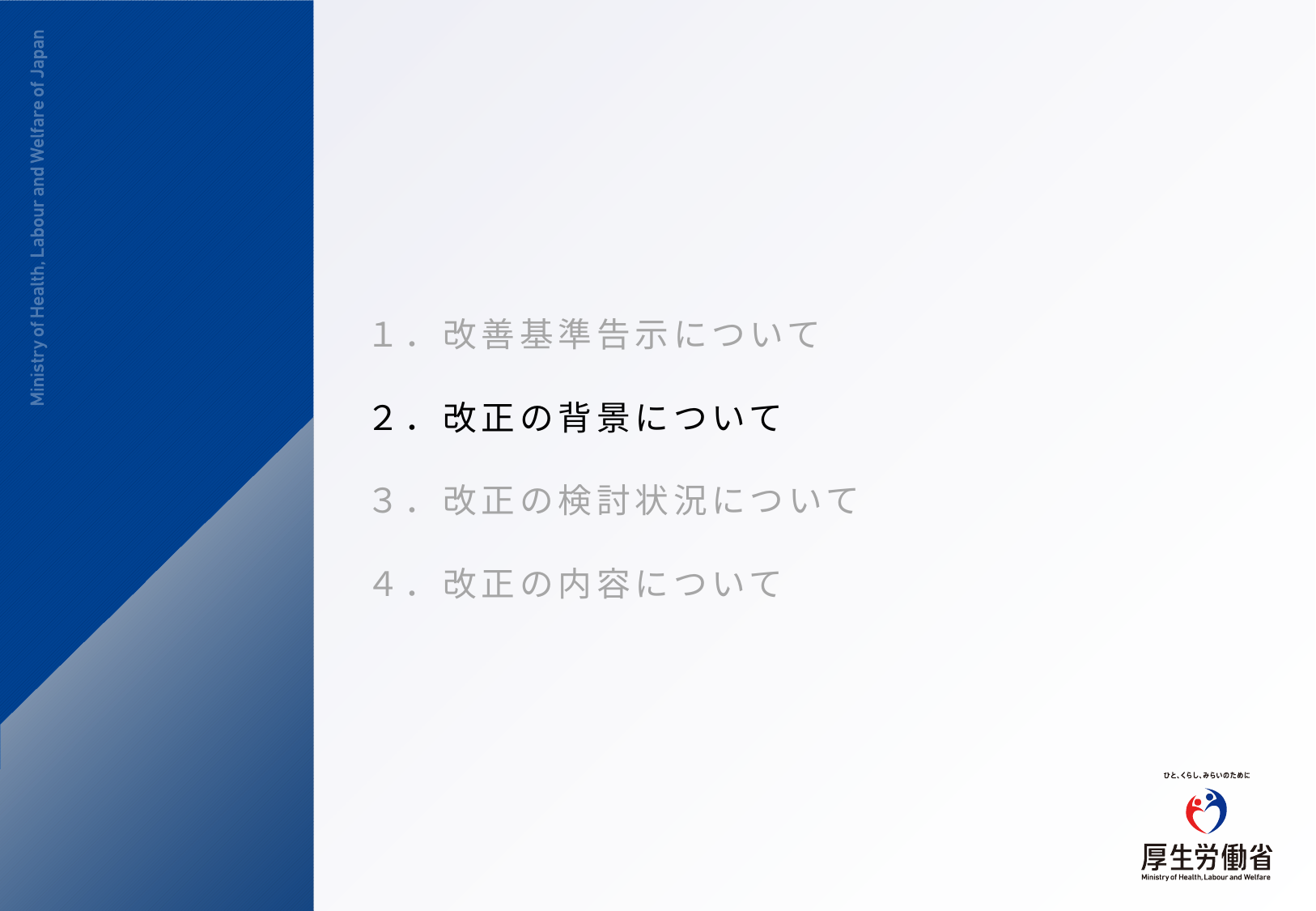

１．改善基準告示について
２．改正の背景について
３．改正の検討状況について
４．改正の内容について